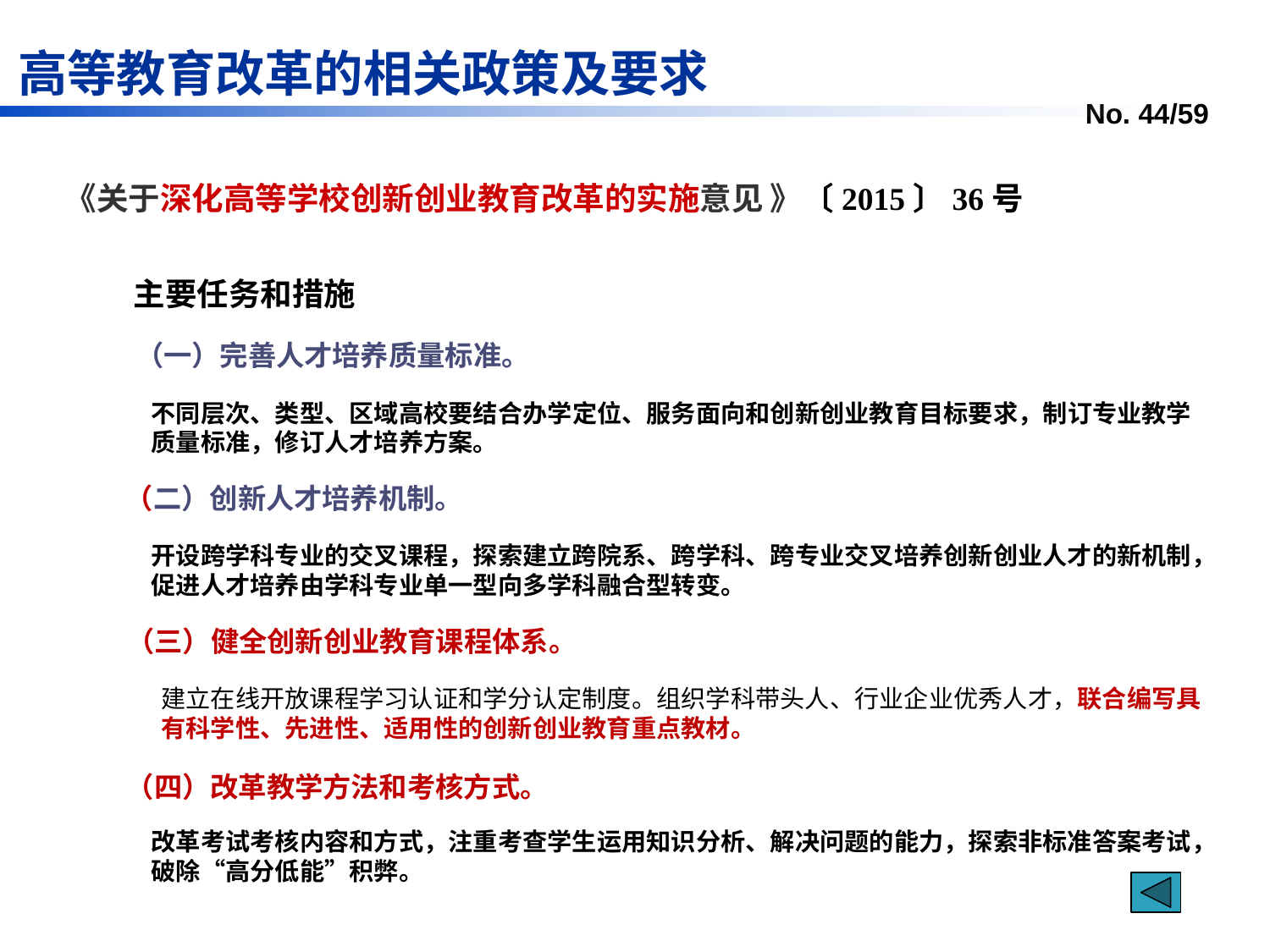

高等教育改革的相关政策及要求

《关于深化高等学校创新创业教育改革的实施意见 》〔2015〕36号
主要任务和措施
（一）完善人才培养质量标准。
不同层次、类型、区域高校要结合办学定位、服务面向和创新创业教育目标要求，制订专业教学质量标准，修订人才培养方案。
（二）创新人才培养机制。
开设跨学科专业的交叉课程，探索建立跨院系、跨学科、跨专业交叉培养创新创业人才的新机制，促进人才培养由学科专业单一型向多学科融合型转变。
（三）健全创新创业教育课程体系。
建立在线开放课程学习认证和学分认定制度。组织学科带头人、行业企业优秀人才，联合编写具有科学性、先进性、适用性的创新创业教育重点教材。
（四）改革教学方法和考核方式。
改革考试考核内容和方式，注重考查学生运用知识分析、解决问题的能力，探索非标准答案考试，破除“高分低能”积弊。